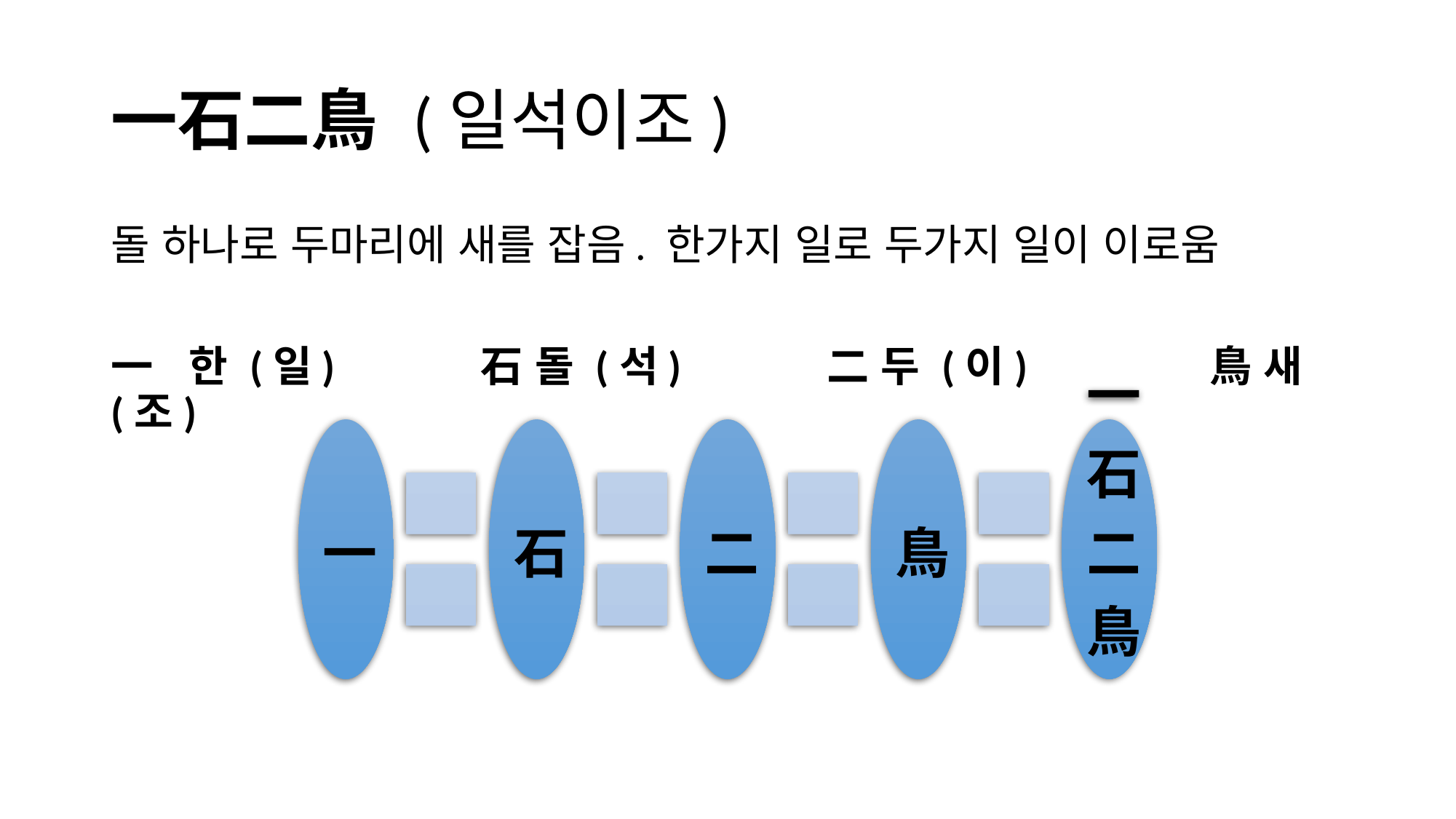

# 一石二鳥 (일석이조)
돌 하나로 두마리에 새를 잡음. 한가지 일로 두가지 일이 이로움

一   한 (일)              石 돌 (석)              二 두 (이)  	           鳥 새 (조)

一
石
二
鳥
一石二鳥